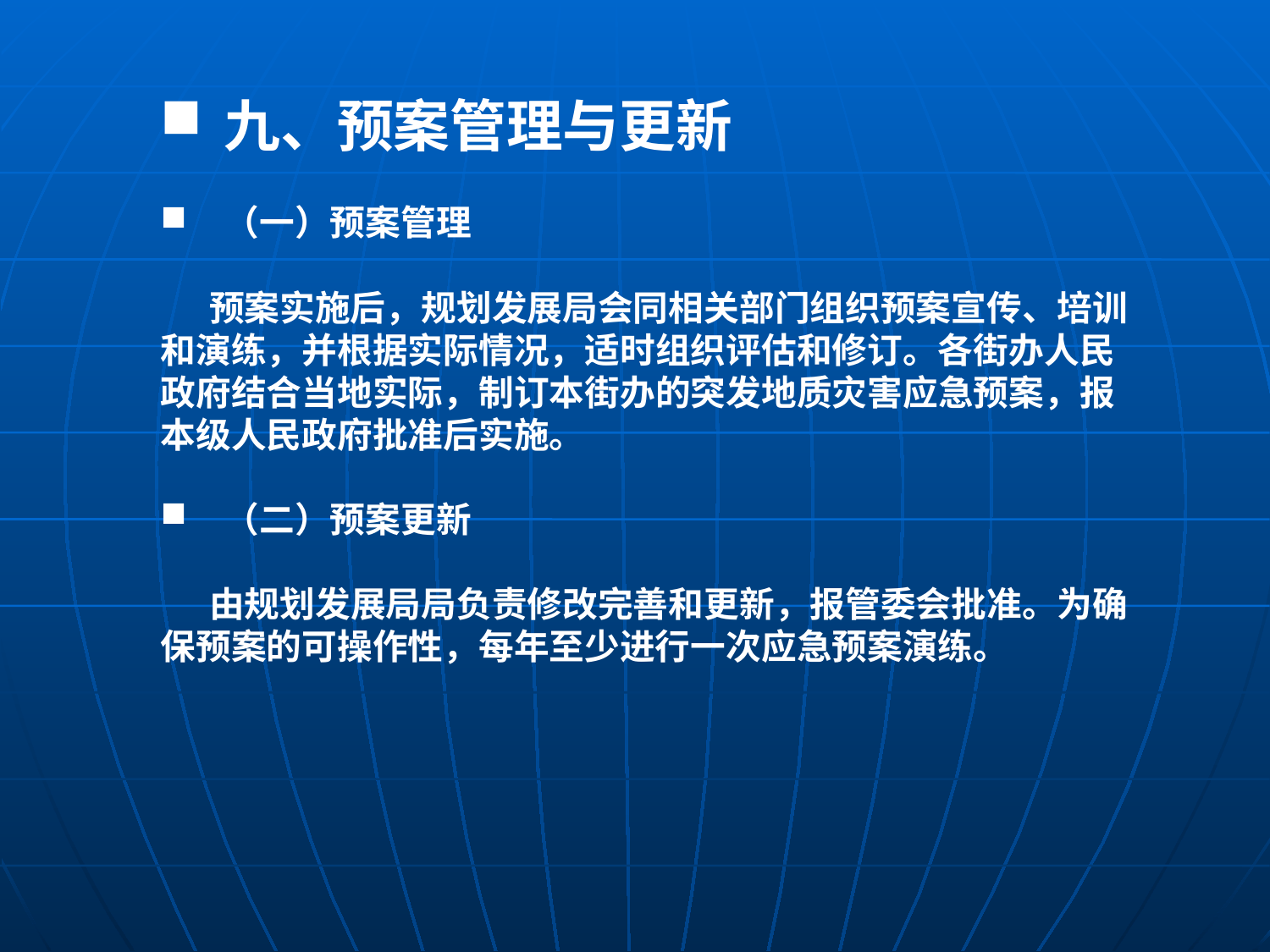

九、预案管理与更新

（一）预案管理

     预案实施后，规划发展局会同相关部门组织预案宣传、培训和演练，并根据实际情况，适时组织评估和修订。各街办人民政府结合当地实际，制订本街办的突发地质灾害应急预案，报本级人民政府批准后实施。

（二）预案更新

     由规划发展局局负责修改完善和更新，报管委会批准。为确保预案的可操作性，每年至少进行一次应急预案演练。